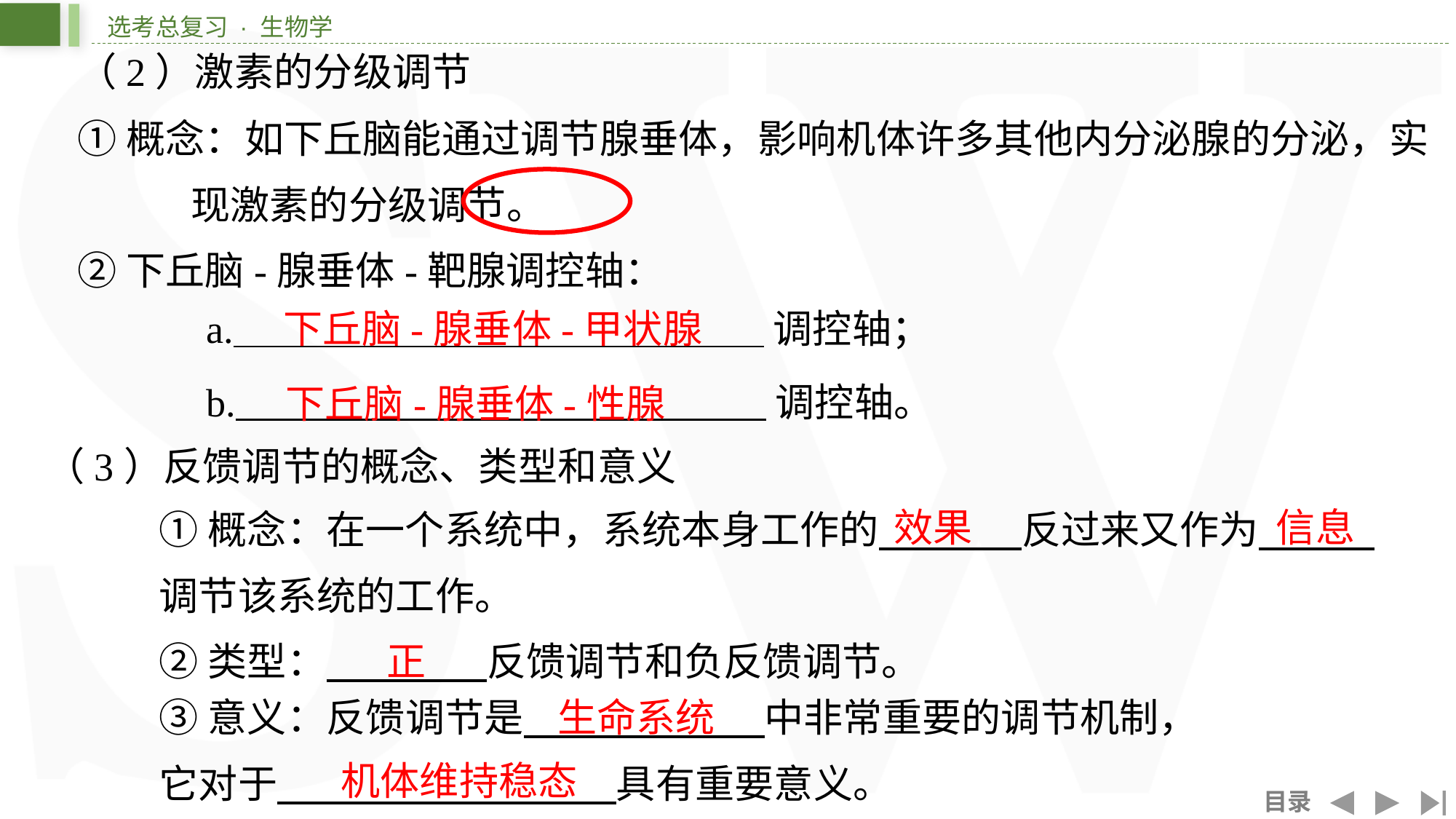

（2）激素的分级调节
①概念：如下丘脑能通过调节腺垂体，影响机体许多其他内分泌腺的分泌，实现激素的分级调节。
②下丘脑-腺垂体-靶腺调控轴：

下丘脑-腺垂体-甲状腺
a.                                                      调控轴；
下丘脑-腺垂体-性腺
b.                                                      调控轴。
（3）反馈调节的概念、类型和意义
信息
效果
①概念：在一个系统中，系统本身工作的                ⁠反过来又作为              ⁠调节该系统的工作。
正
②类型：                  ⁠反馈调节和负反馈调节。
生命系统
③意义：反馈调节是                           ⁠中非常重要的调节机制，
它对于                                      ⁠具有重要意义。
机体维持稳态